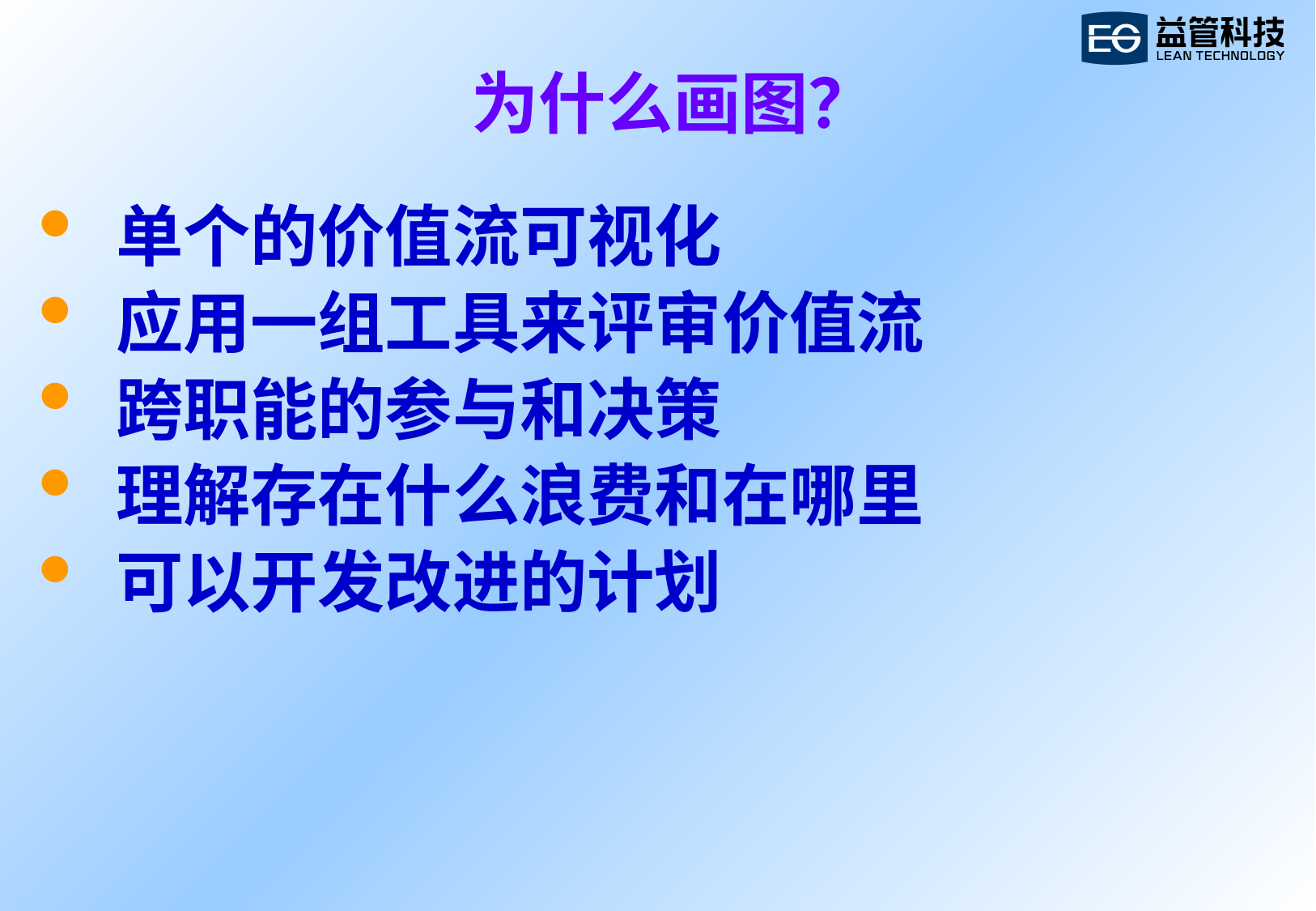

# 为什么画图？
 单个的价值流可视化
 应用一组工具来评审价值流
 跨职能的参与和决策
 理解存在什么浪费和在哪里
 可以开发改进的计划